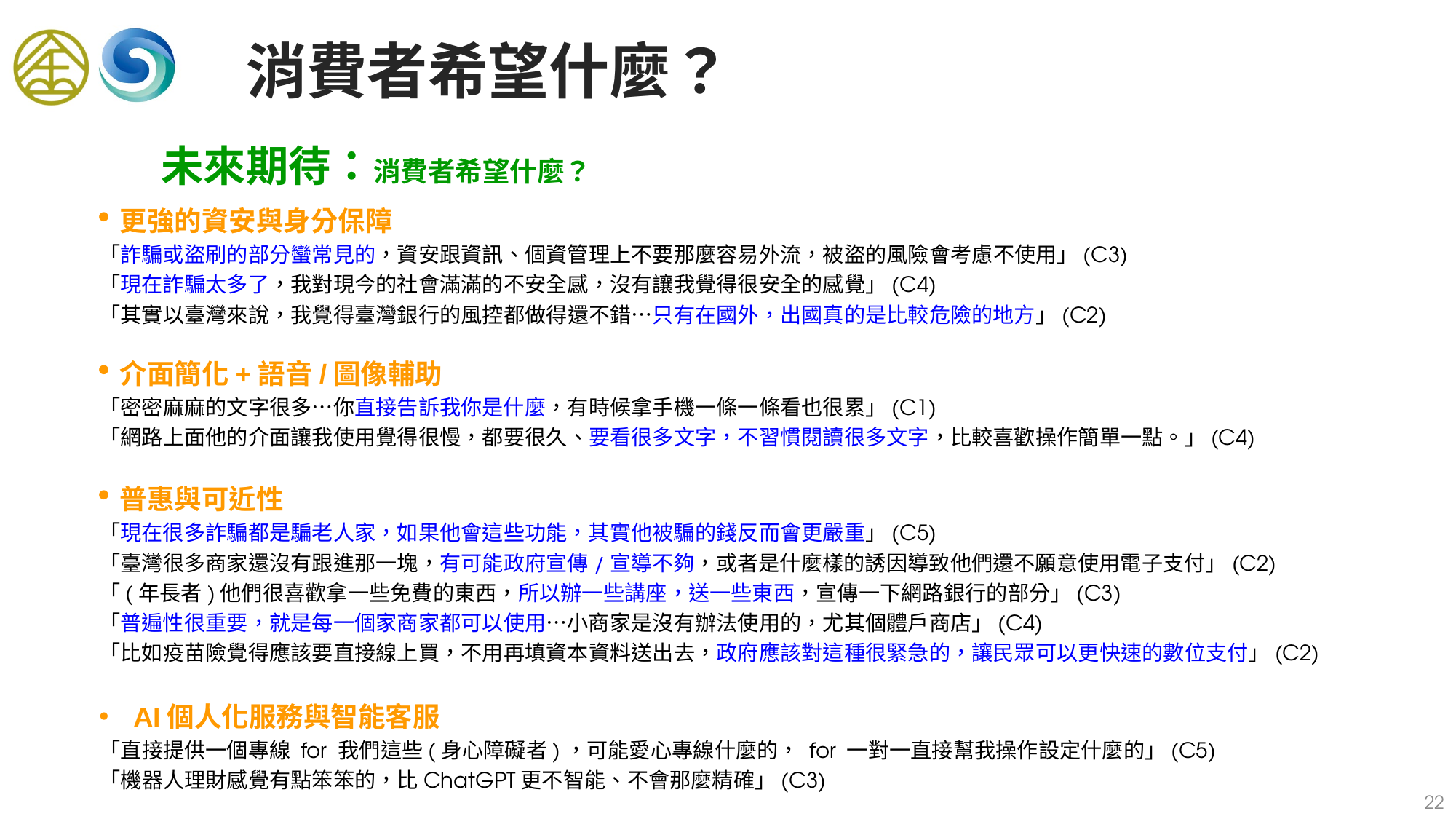

消費者希望什麼？
未來期待：消費者希望什麼？
更強的資安與身分保障
「詐騙或盜刷的部分蠻常見的，資安跟資訊、個資管理上不要那麼容易外流，被盜的風險會考慮不使用」(C3)
「現在詐騙太多了，我對現今的社會滿滿的不安全感，沒有讓我覺得很安全的感覺」(C4)
「其實以臺灣來說，我覺得臺灣銀行的風控都做得還不錯…只有在國外，出國真的是比較危險的地方」(C2)

介面簡化+語音/圖像輔助
「密密麻麻的文字很多…你直接告訴我你是什麼，有時候拿手機一條一條看也很累」(C1)
「網路上面他的介面讓我使用覺得很慢，都要很久、要看很多文字，不習慣閱讀很多文字，比較喜歡操作簡單一點。」(C4)
普惠與可近性
「現在很多詐騙都是騙老人家，如果他會這些功能，其實他被騙的錢反而會更嚴重」(C5)
「臺灣很多商家還沒有跟進那一塊，有可能政府宣傳/宣導不夠，或者是什麼樣的誘因導致他們還不願意使用電子支付」(C2)
「(年長者)他們很喜歡拿一些免費的東西，所以辦一些講座，送一些東西，宣傳一下網路銀行的部分」(C3)
「普遍性很重要，就是每一個家商家都可以使用…小商家是沒有辦法使用的，尤其個體戶商店」(C4)
「比如疫苗險覺得應該要直接線上買，不用再填資本資料送出去，政府應該對這種很緊急的，讓民眾可以更快速的數位支付」(C2)

AI個人化服務與智能客服
「直接提供一個專線 for 我們這些(身心障礙者)，可能愛心專線什麼的， for 一對一直接幫我操作設定什麼的」(C5)
「機器人理財感覺有點笨笨的，比ChatGPT更不智能、不會那麼精確」(C3)
22